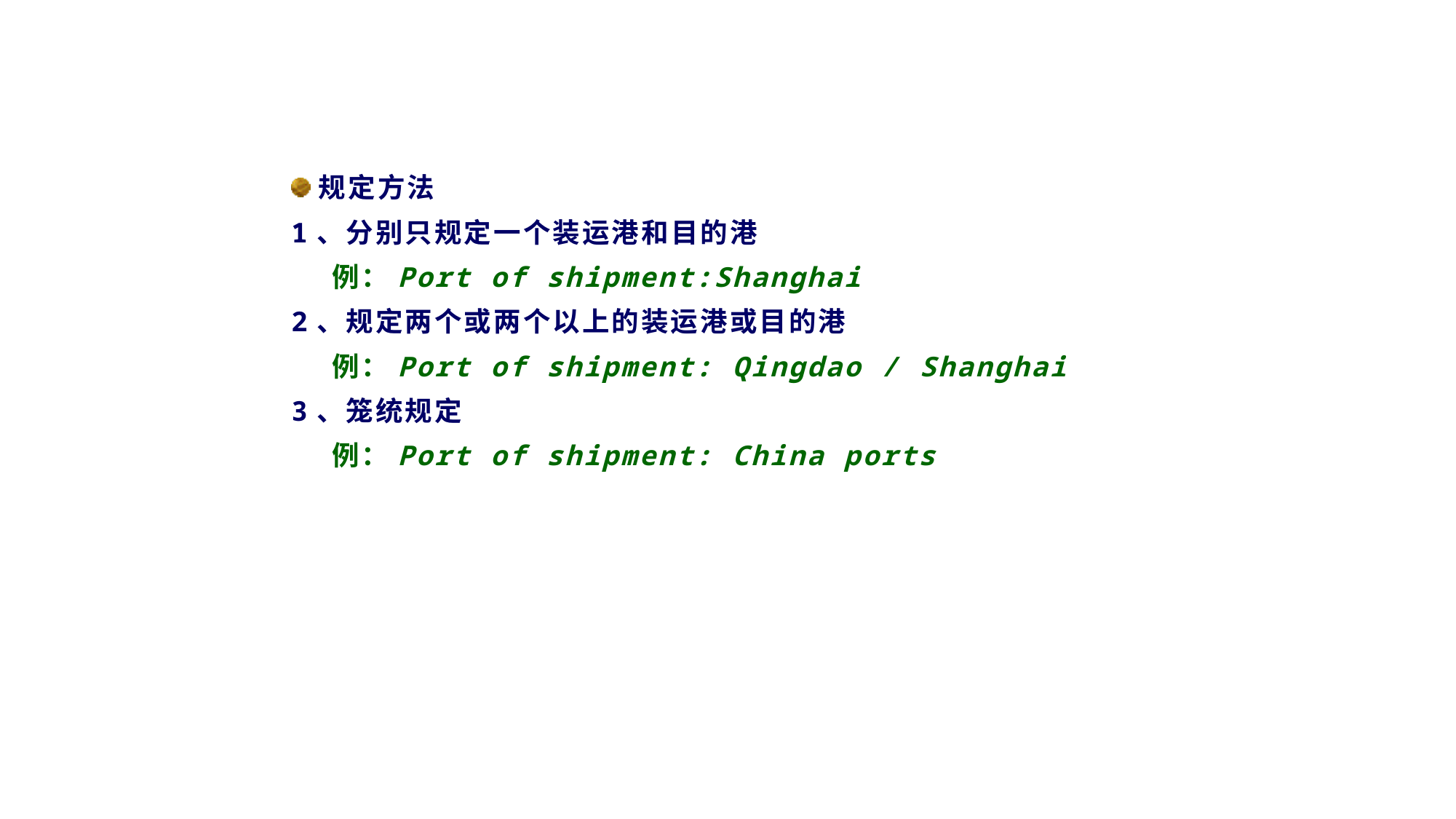

规定方法
1、分别只规定一个装运港和目的港
    例：Port of shipment:Shanghai
2、规定两个或两个以上的装运港或目的港
    例：Port of shipment: Qingdao / Shanghai
3、笼统规定
    例：Port of shipment: China ports